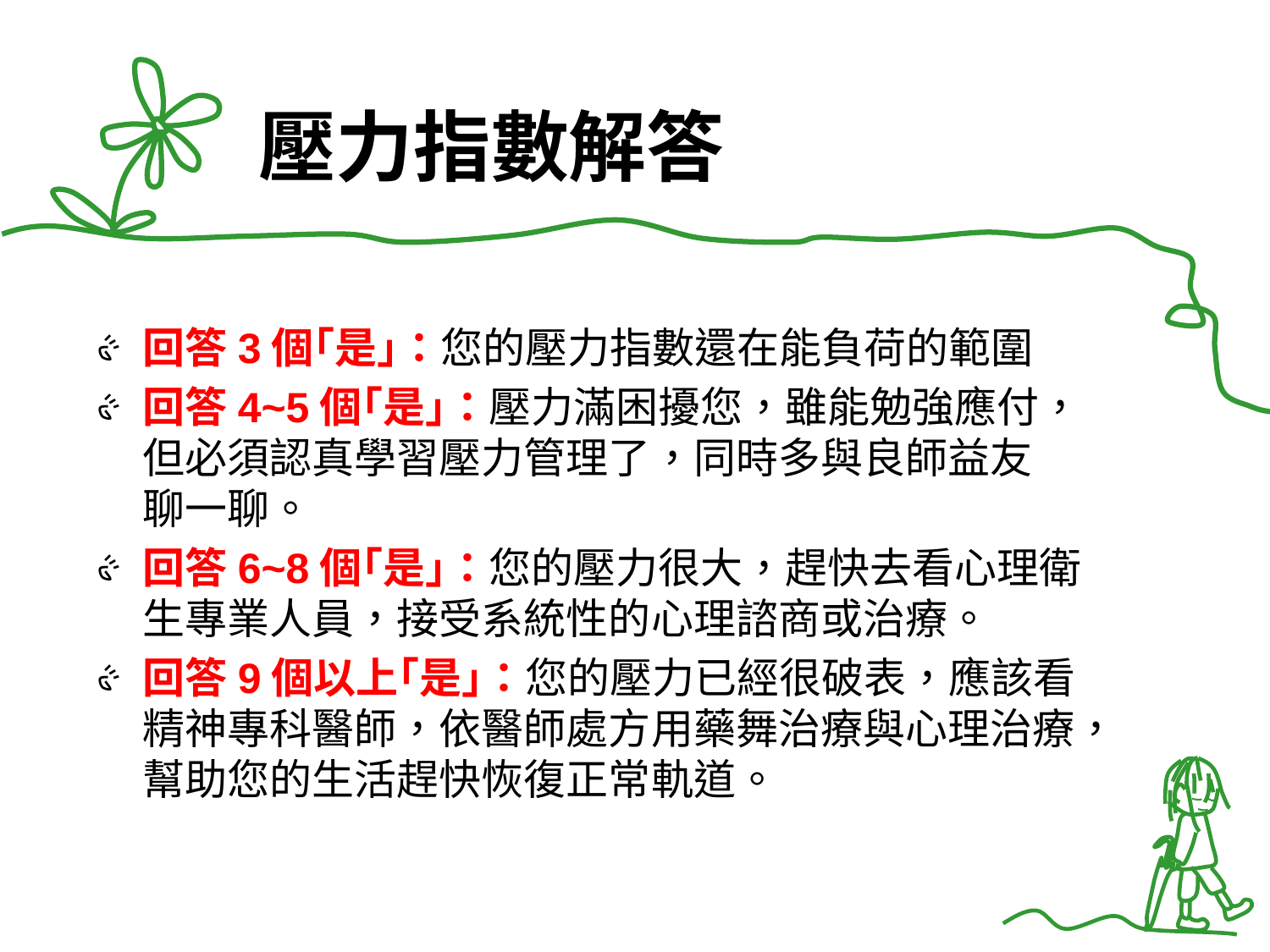

# 壓力指數解答
回答3個｢是｣：您的壓力指數還在能負荷的範圍
回答4~5個｢是｣：壓力滿困擾您，雖能勉強應付，但必須認真學習壓力管理了，同時多與良師益友
聊一聊。
回答6~8個｢是｣：您的壓力很大，趕快去看心理衛生專業人員，接受系統性的心理諮商或治療。
回答9個以上｢是｣：您的壓力已經很破表，應該看精神專科醫師，依醫師處方用藥舞治療與心理治療，幫助您的生活趕快恢復正常軌道。